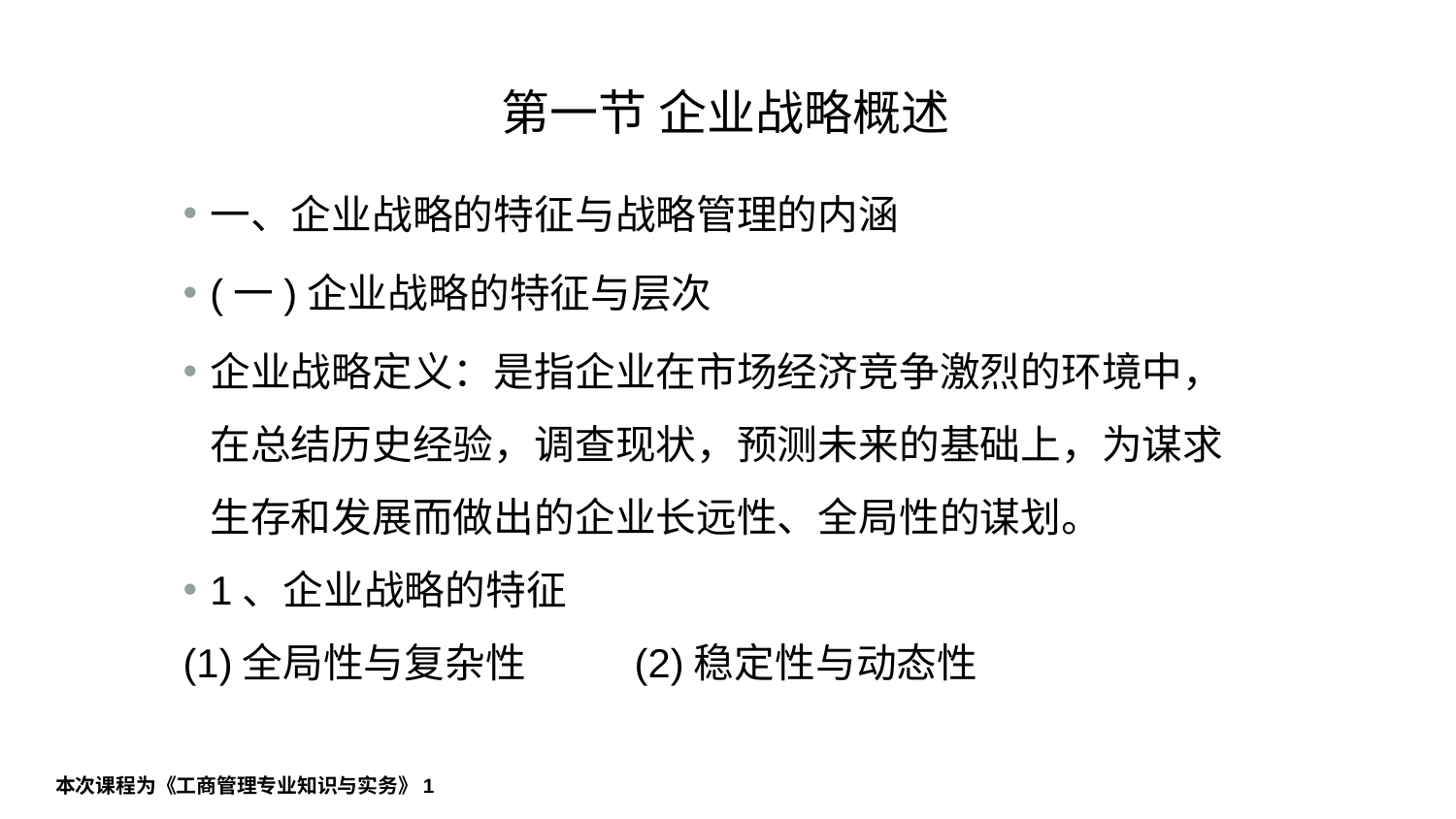

# 第一节 企业战略概述
一、企业战略的特征与战略管理的内涵
(一)企业战略的特征与层次
企业战略定义：是指企业在市场经济竞争激烈的环境中，在总结历史经验，调查现状，预测未来的基础上，为谋求生存和发展而做出的企业长远性、全局性的谋划。
1、企业战略的特征
(1)全局性与复杂性           (2)稳定性与动态性